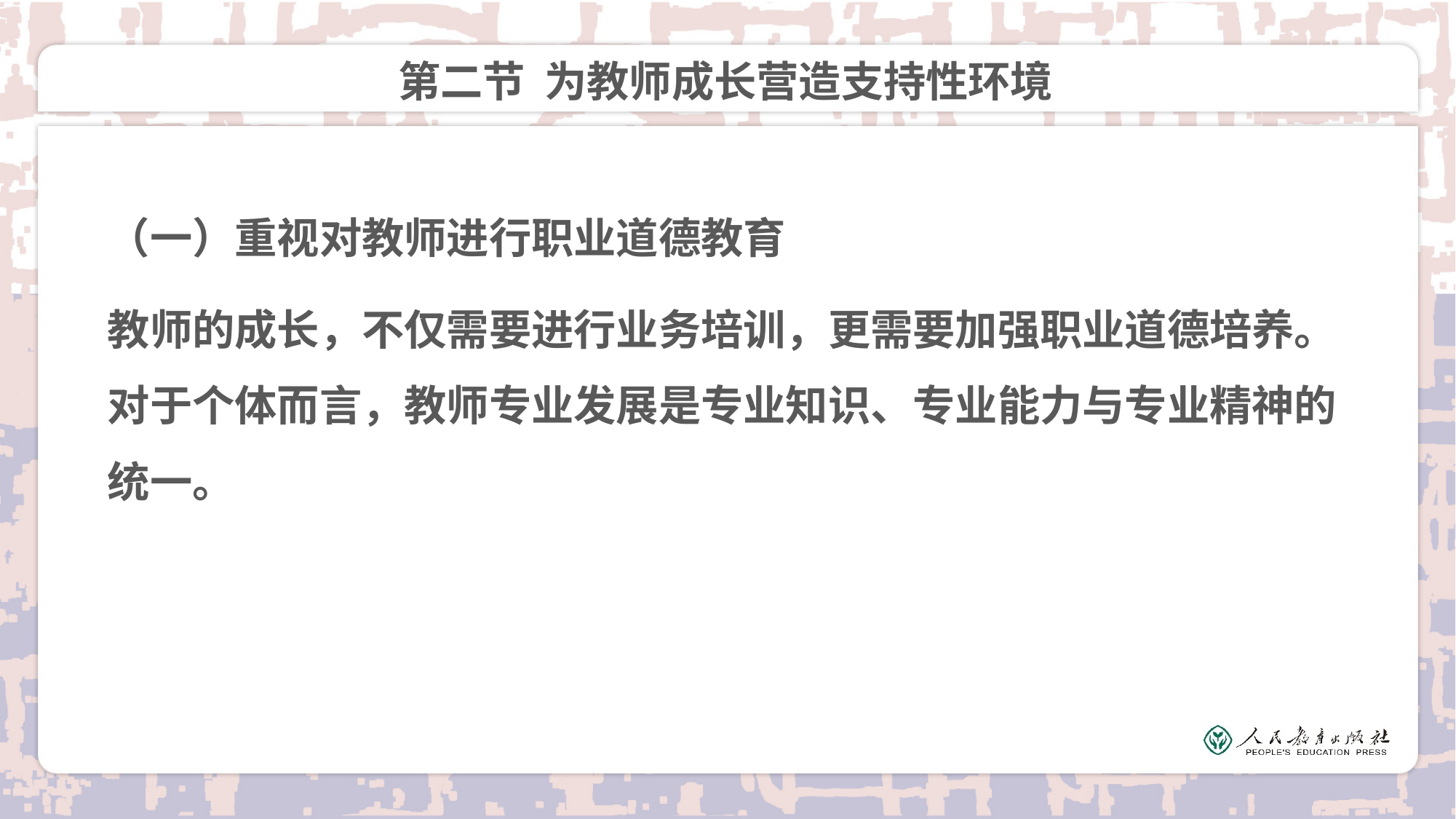

# 第二节  为教师成长营造支持性环境
（一）重视对教师进行职业道德教育
教师的成长，不仅需要进行业务培训，更需要加强职业道德培养。对于个体而言，教师专业发展是专业知识、专业能力与专业精神的统一。